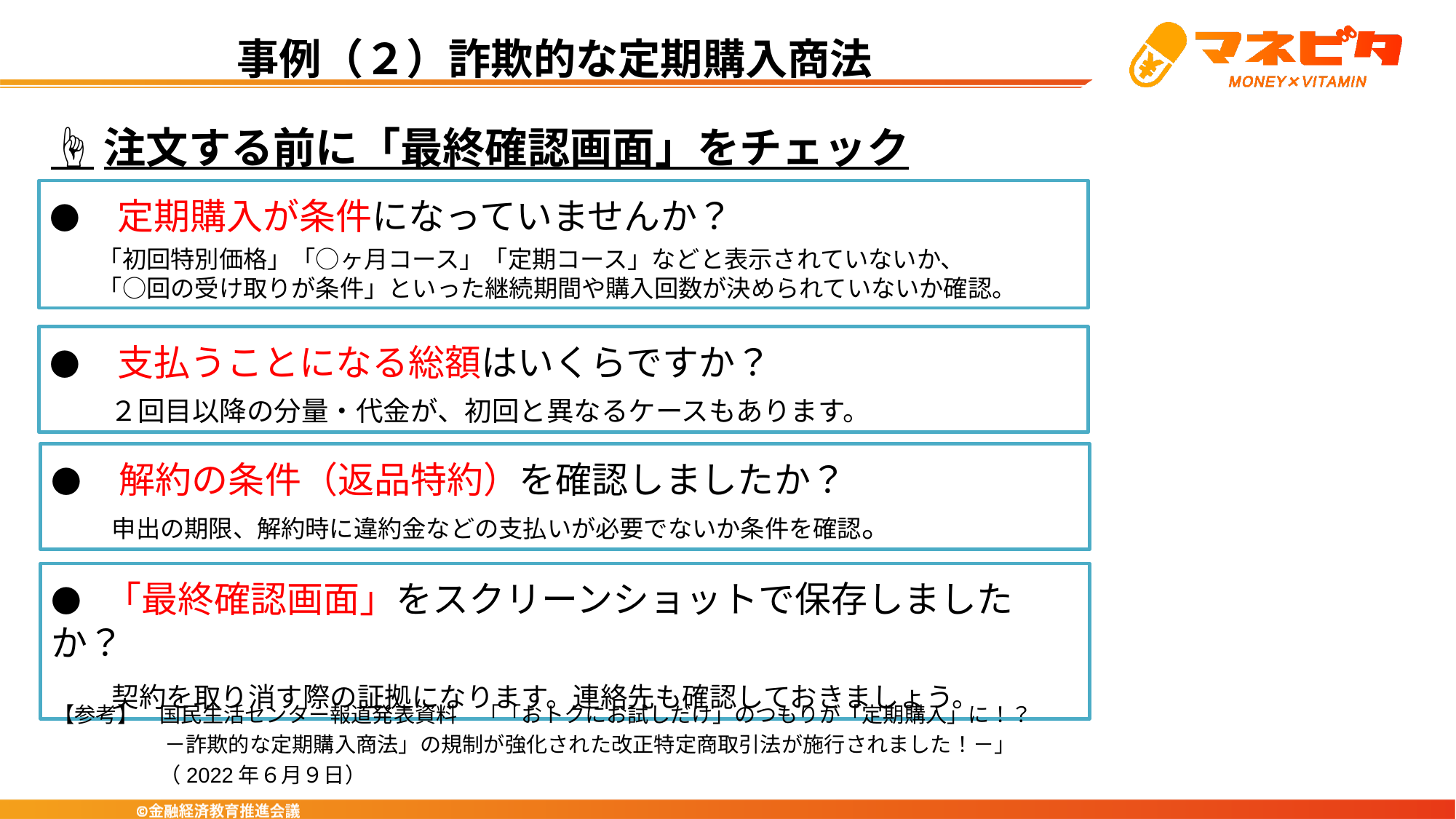

# 事例（２）詐欺的な定期購入商法
☝注文する前に「最終確認画面」をチェック
●　定期購入が条件になっていませんか？
　　「初回特別価格」「○ヶ月コース」「定期コース」などと表示されていないか、
　　「○回の受け取りが条件」といった継続期間や購入回数が決められていないか確認。
●　支払うことになる総額はいくらですか？
　　２回目以降の分量・代金が、初回と異なるケースもあります。
●　解約の条件（返品特約）を確認しましたか？
　　申出の期限、解約時に違約金などの支払いが必要でないか条件を確認。
●  「最終確認画面」をスクリーンショットで保存しましたか？
　　契約を取り消す際の証拠になります。連絡先も確認しておきましょう。
【参考】　国民生活センター報道発表資料　「「おトクにお試しだけ」のつもりが「定期購入」に！？
　　　　 　－詐欺的な定期購入商法」の規制が強化された改正特定商取引法が施行されました！－」
　　　　　（2022年６月９日）